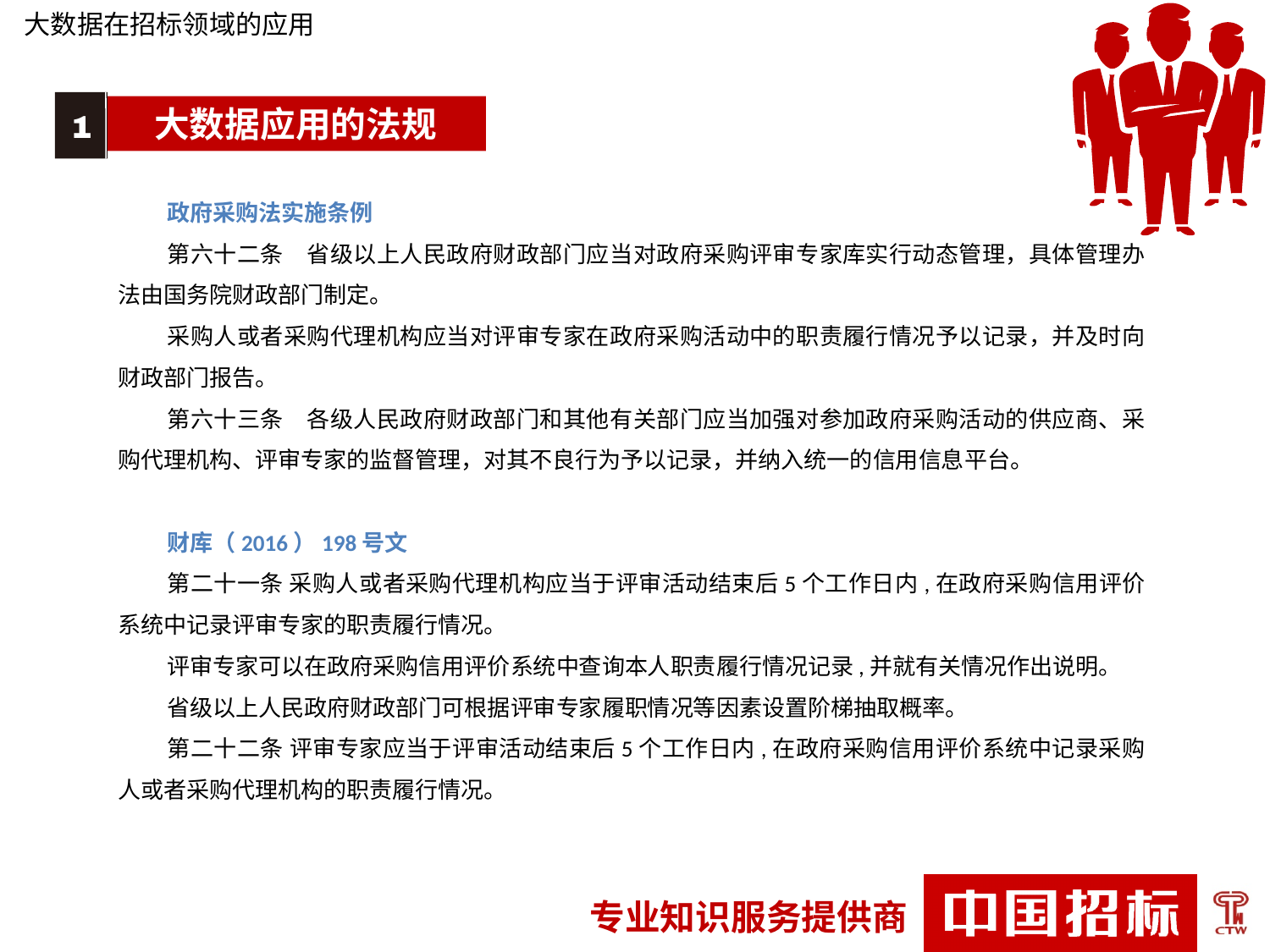

大数据在招标领域的应用
1

大数据应用的法规
政府采购法实施条例
第六十二条　省级以上人民政府财政部门应当对政府采购评审专家库实行动态管理，具体管理办法由国务院财政部门制定。
采购人或者采购代理机构应当对评审专家在政府采购活动中的职责履行情况予以记录，并及时向财政部门报告。
第六十三条　各级人民政府财政部门和其他有关部门应当加强对参加政府采购活动的供应商、采购代理机构、评审专家的监督管理，对其不良行为予以记录，并纳入统一的信用信息平台。

财库（2016）198号文
第二十一条 采购人或者采购代理机构应当于评审活动结束后5个工作日内,在政府采购信用评价系统中记录评审专家的职责履行情况。
评审专家可以在政府采购信用评价系统中查询本人职责履行情况记录,并就有关情况作出说明。
省级以上人民政府财政部门可根据评审专家履职情况等因素设置阶梯抽取概率。
第二十二条 评审专家应当于评审活动结束后5个工作日内,在政府采购信用评价系统中记录采购人或者采购代理机构的职责履行情况。